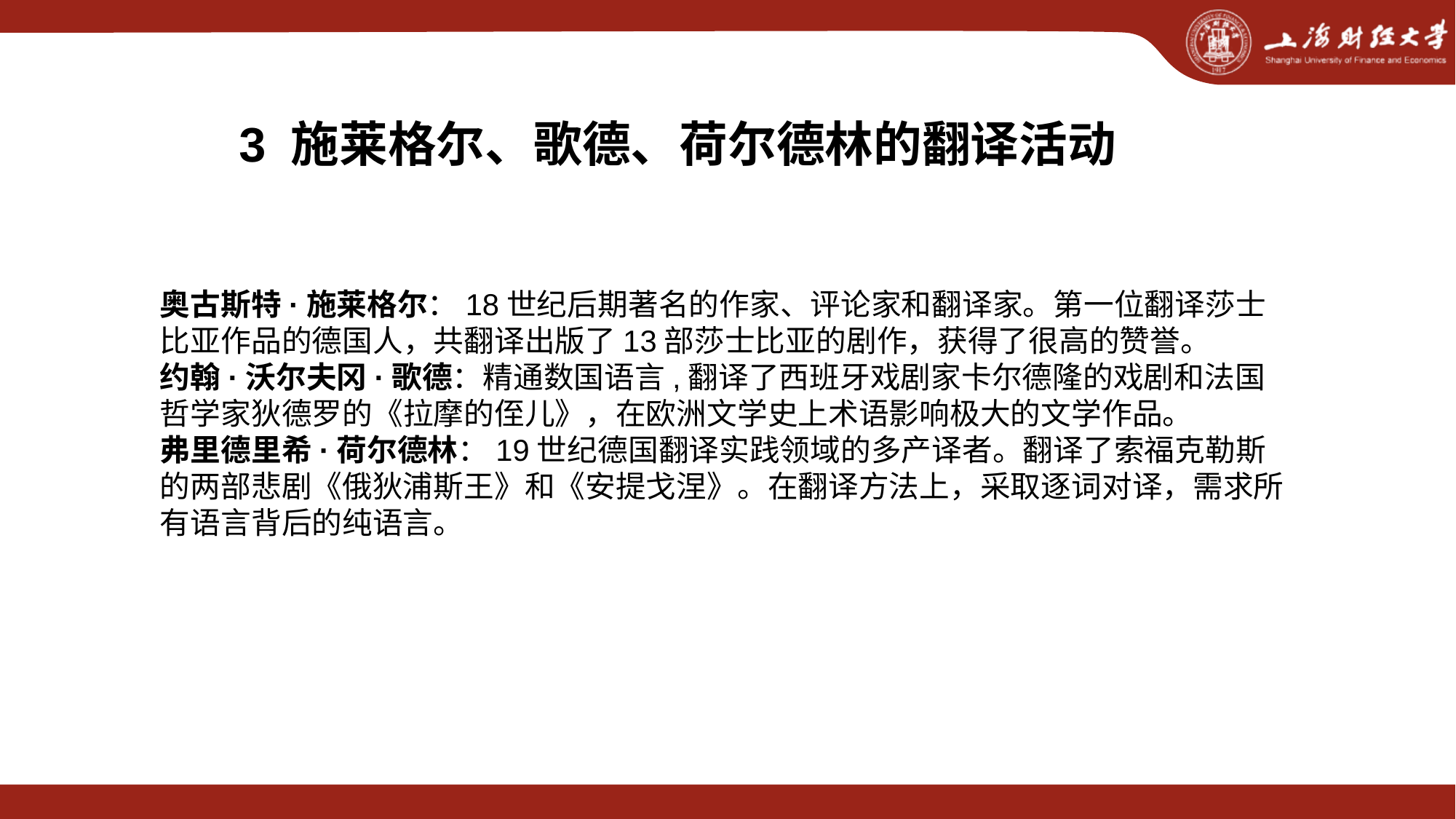

3 施莱格尔、歌德、荷尔德林的翻译活动
奥古斯特·施莱格尔：18世纪后期著名的作家、评论家和翻译家。第一位翻译莎士比亚作品的德国人，共翻译出版了13部莎士比亚的剧作，获得了很高的赞誉。
约翰·沃尔夫冈·歌德：精通数国语言,翻译了西班牙戏剧家卡尔德隆的戏剧和法国哲学家狄德罗的《拉摩的侄儿》，在欧洲文学史上术语影响极大的文学作品。
弗里德里希·荷尔德林：19世纪德国翻译实践领域的多产译者。翻译了索福克勒斯的两部悲剧《俄狄浦斯王》和《安提戈涅》。在翻译方法上，采取逐词对译，需求所有语言背后的纯语言。